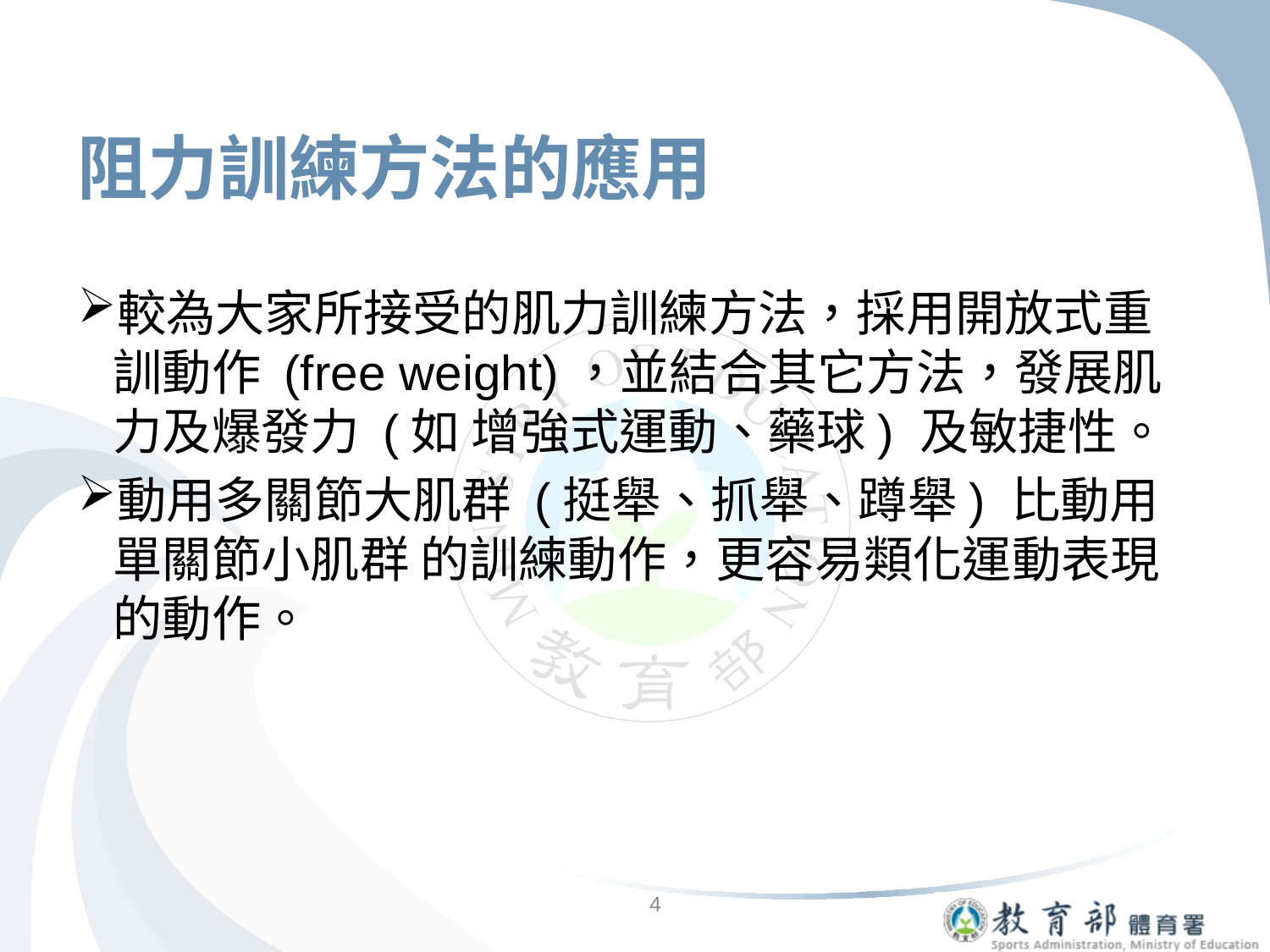

# 阻力訓練方法的應用
較為大家所接受的肌力訓練方法，採用開放式重訓動作 (free weight)，並結合其它方法，發展肌力及爆發力 (如 增強式運動、藥球) 及敏捷性。
動用多關節大肌群 (挺舉、抓舉、蹲舉) 比動用單關節小肌群 的訓練動作，更容易類化運動表現的動作。
4